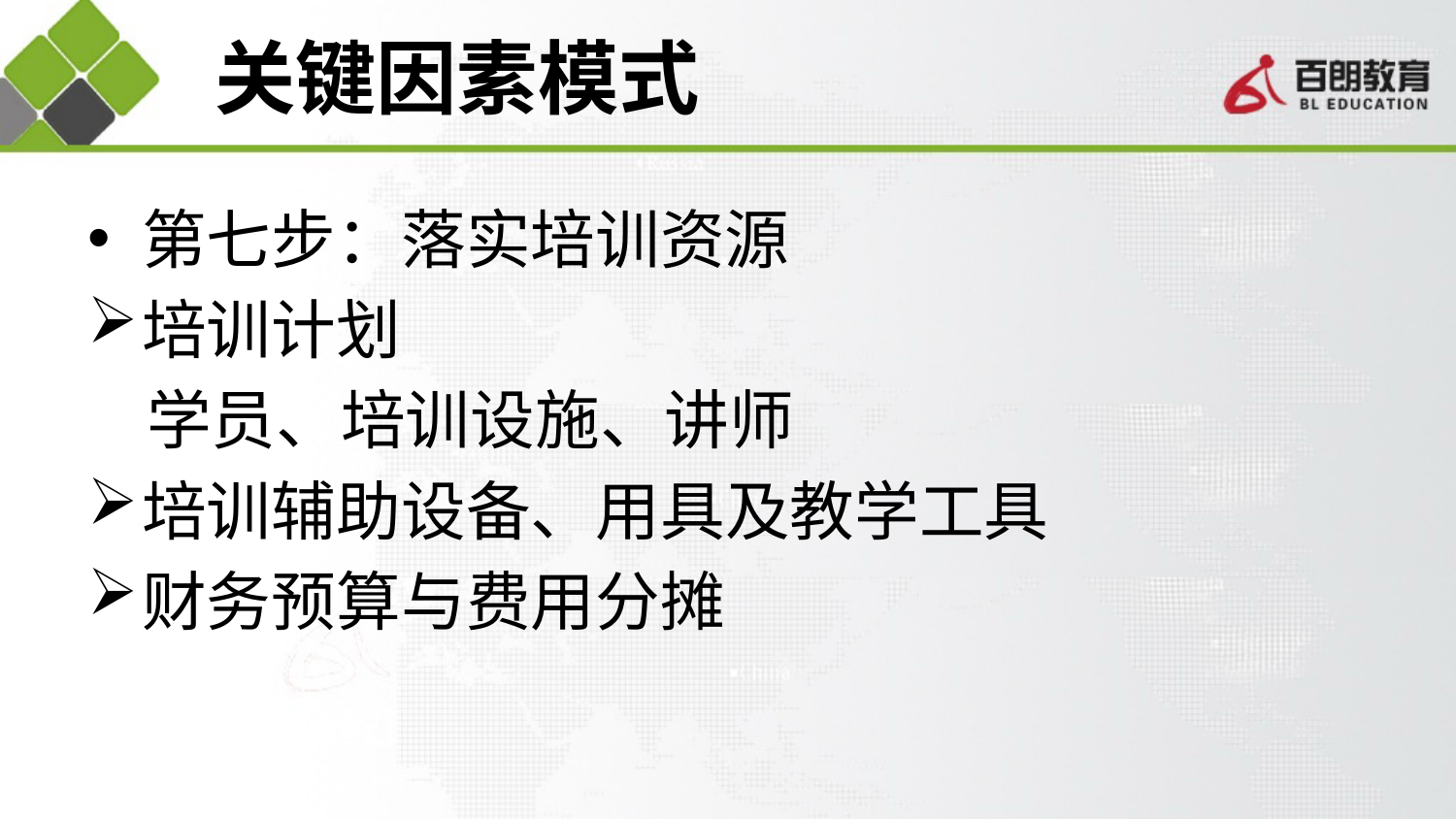

# 关键因素模式
第七步：落实培训资源
培训计划
   学员、培训设施、讲师
培训辅助设备、用具及教学工具
财务预算与费用分摊